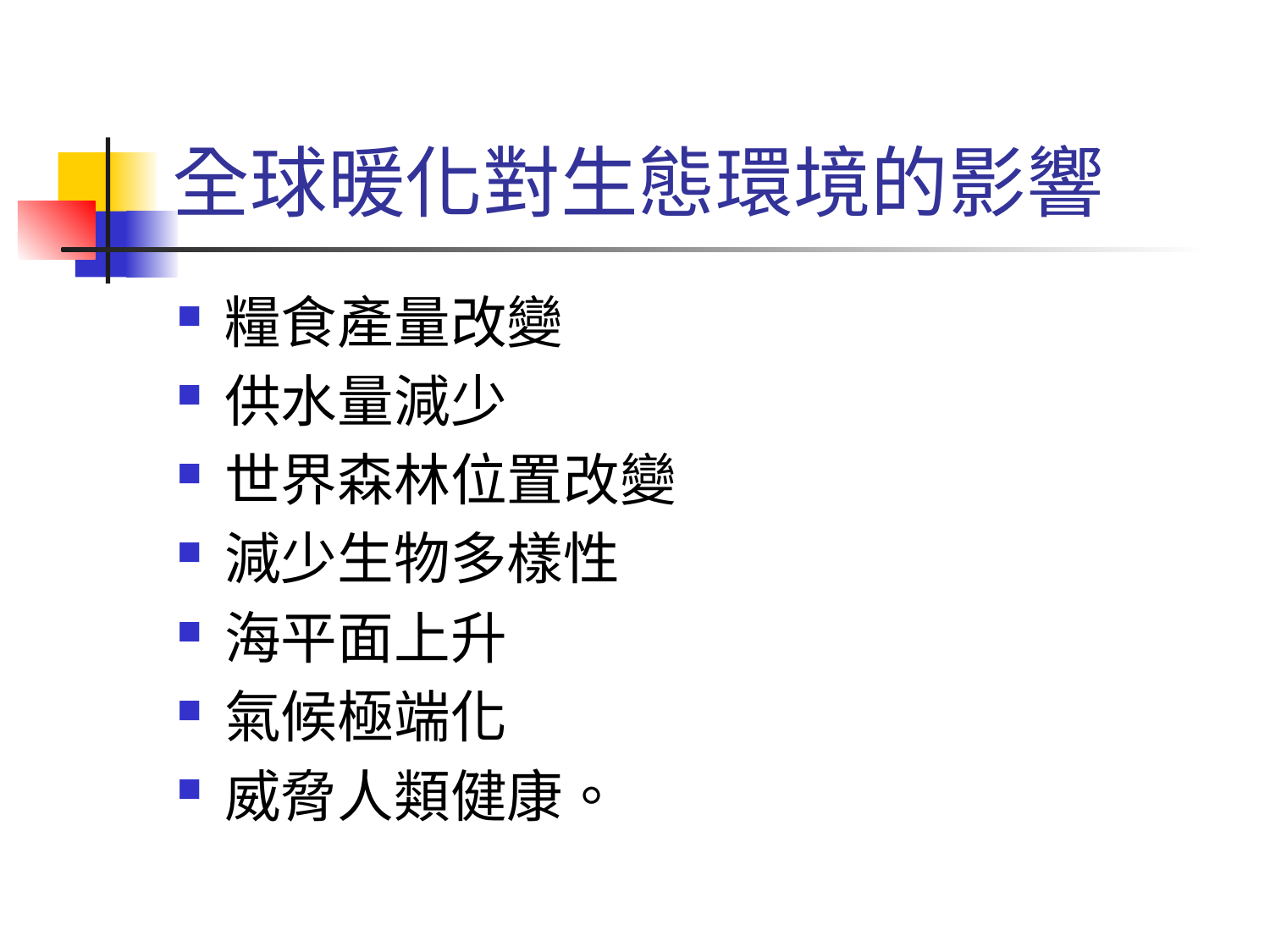

# 全球暖化對生態環境的影響
糧食產量改變
供水量減少
世界森林位置改變
減少生物多樣性
海平面上升
氣候極端化
威脅人類健康。